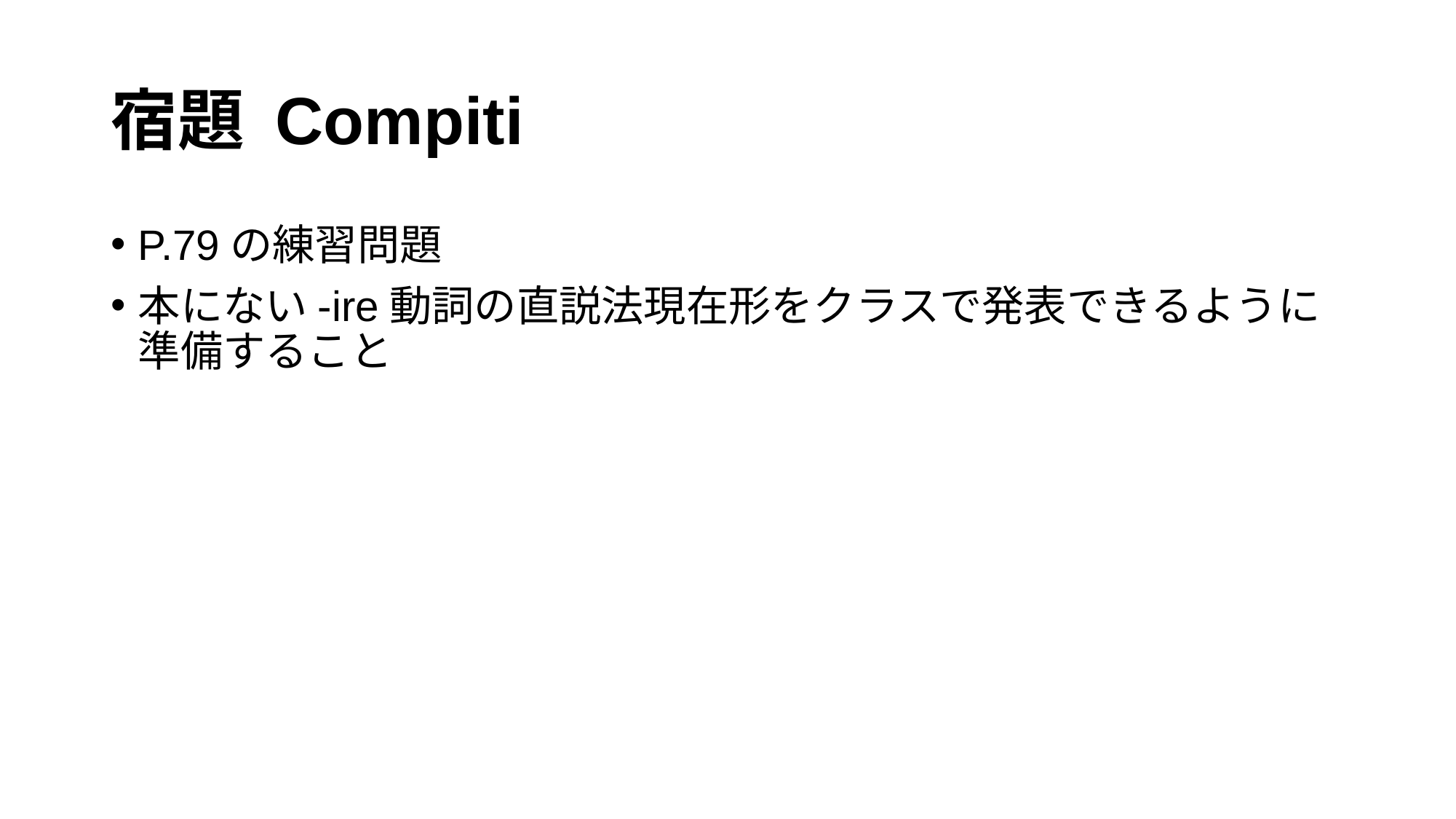

# 宿題 Compiti
P.79の練習問題
本にない-ire動詞の直説法現在形をクラスで発表できるように準備すること